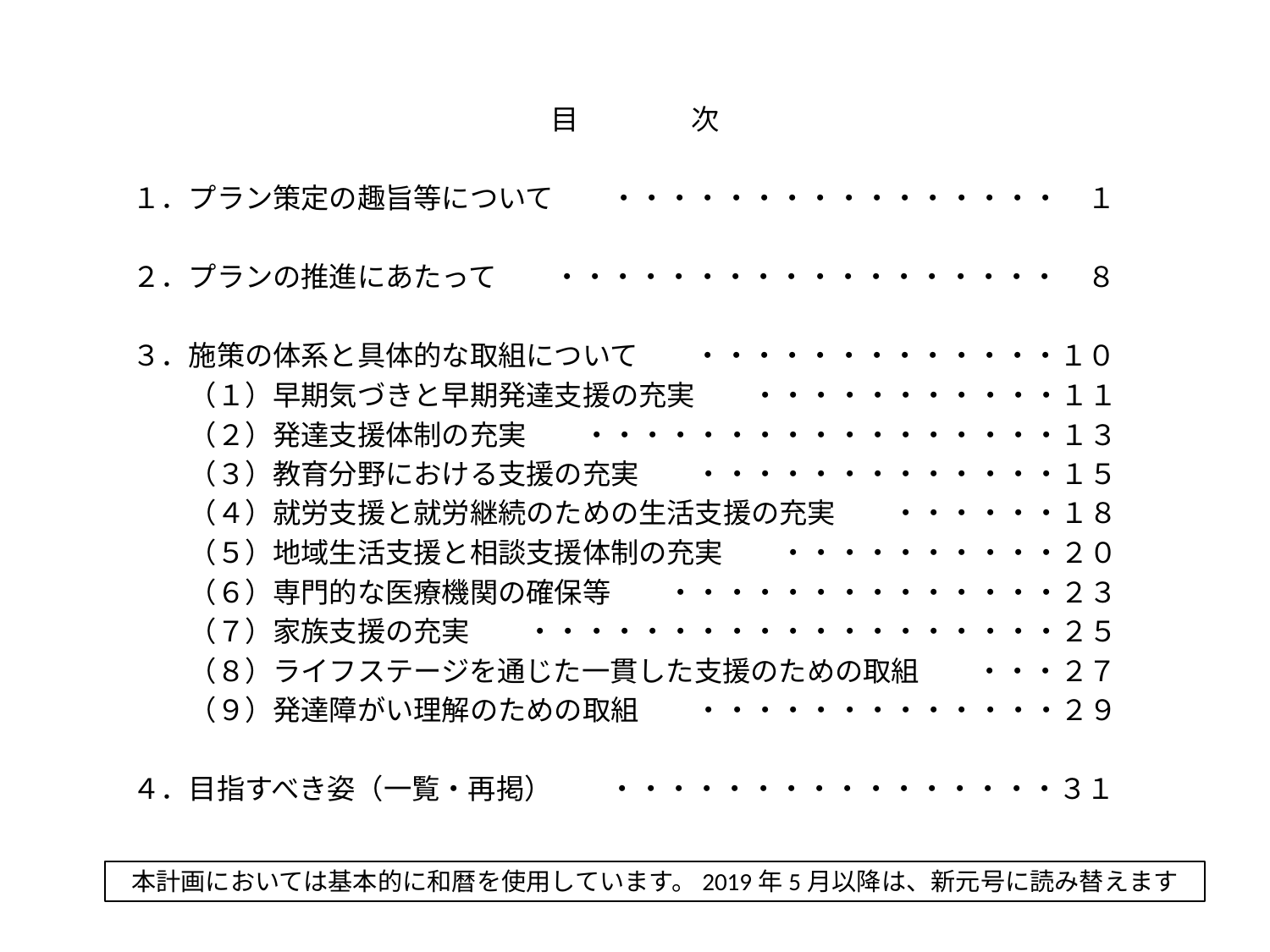

目　　　　次

　　１．プラン策定の趣旨等について　　・・・・・・・・・・・・・・・・　１

　　２．プランの推進にあたって　　・・・・・・・・・・・・・・・・・・　８

　　３．施策の体系と具体的な取組について　　・・・・・・・・・・・・・１０
　　　　（１）早期気づきと早期発達支援の充実　　・・・・・・・・・・・１１
　　　　（２）発達支援体制の充実　　・・・・・・・・・・・・・・・・・１３
　　　　（３）教育分野における支援の充実　　・・・・・・・・・・・・・１５
　　　　（４）就労支援と就労継続のための生活支援の充実　　・・・・・・１８
　　　　（５）地域生活支援と相談支援体制の充実　　・・・・・・・・・・２０
　　　　（６）専門的な医療機関の確保等　　・・・・・・・・・・・・・・２３
　　　　（７）家族支援の充実　　・・・・・・・・・・・・・・・・・・・２５
　　　　（８）ライフステージを通じた一貫した支援のための取組　　・・・２７
　　　　（９）発達障がい理解のための取組　　・・・・・・・・・・・・・２９

　　４．目指すべき姿（一覧・再掲）　　・・・・・・・・・・・・・・・・３１
本計画においては基本的に和暦を使用しています。2019年5月以降は、新元号に読み替えます